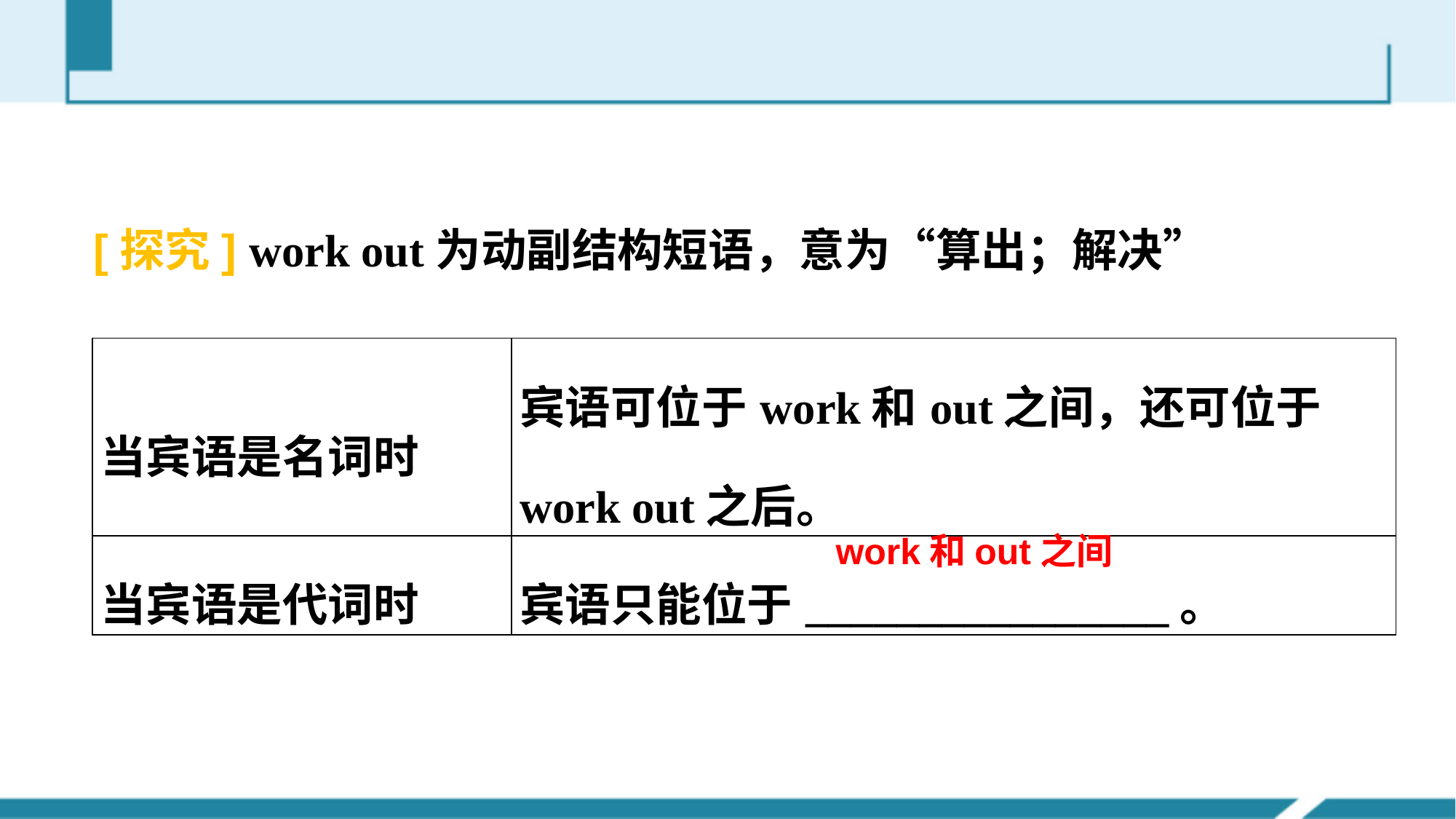

#
[探究] work out为动副结构短语，意为“算出；解决”
| 当宾语是名词时 | 宾语可位于work和out之间，还可位于work out之后。 |
| --- | --- |
| 当宾语是代词时 | 宾语只能位于\_\_\_\_\_\_\_\_\_\_\_\_\_\_\_\_。 |
work和out之间